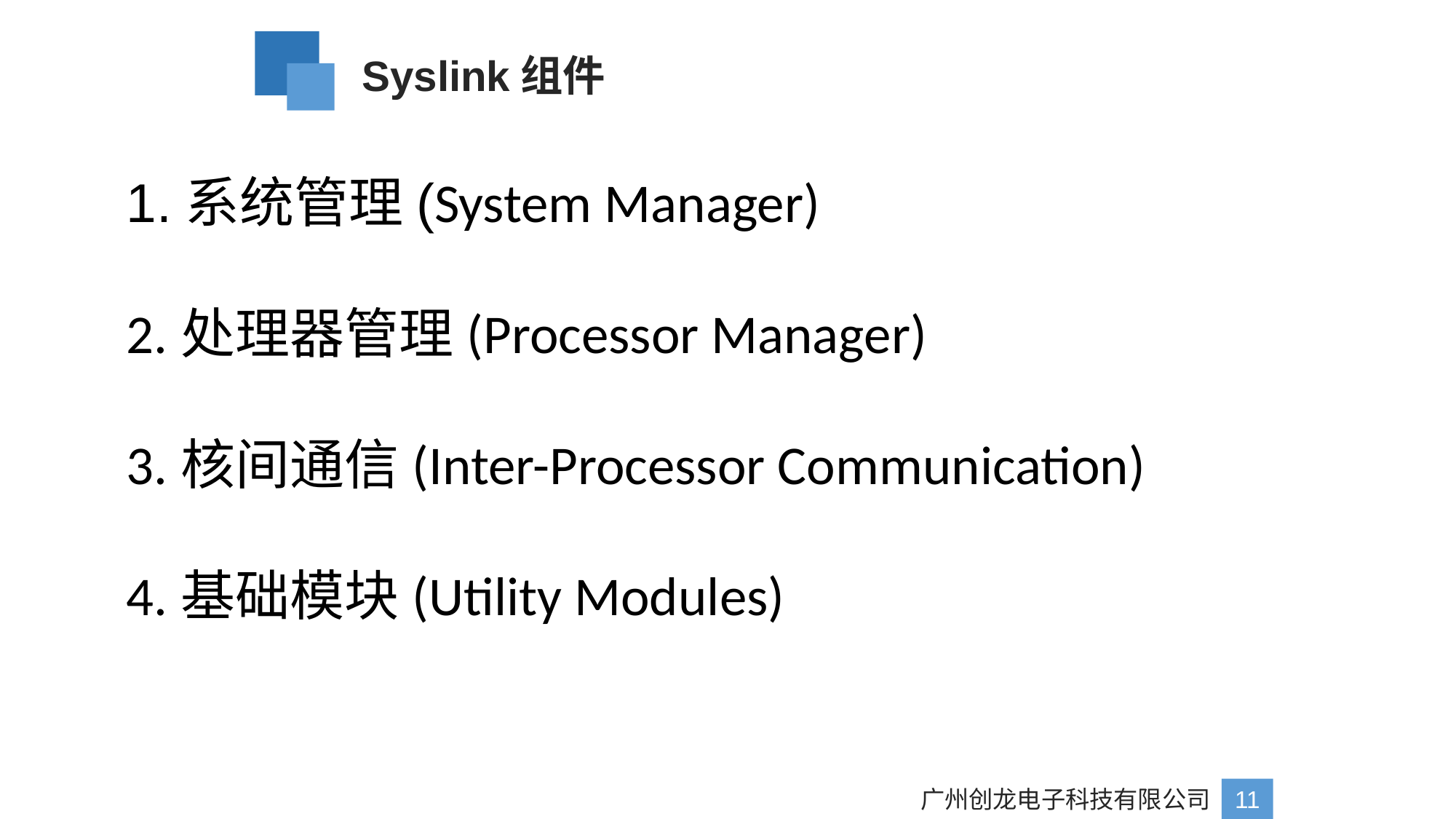

Syslink组件
1.系统管理(System Manager)

2.处理器管理(Processor Manager)

3.核间通信(Inter-Processor Communication)

4.基础模块(Utility Modules)

广州创龙电子科技有限公司
11